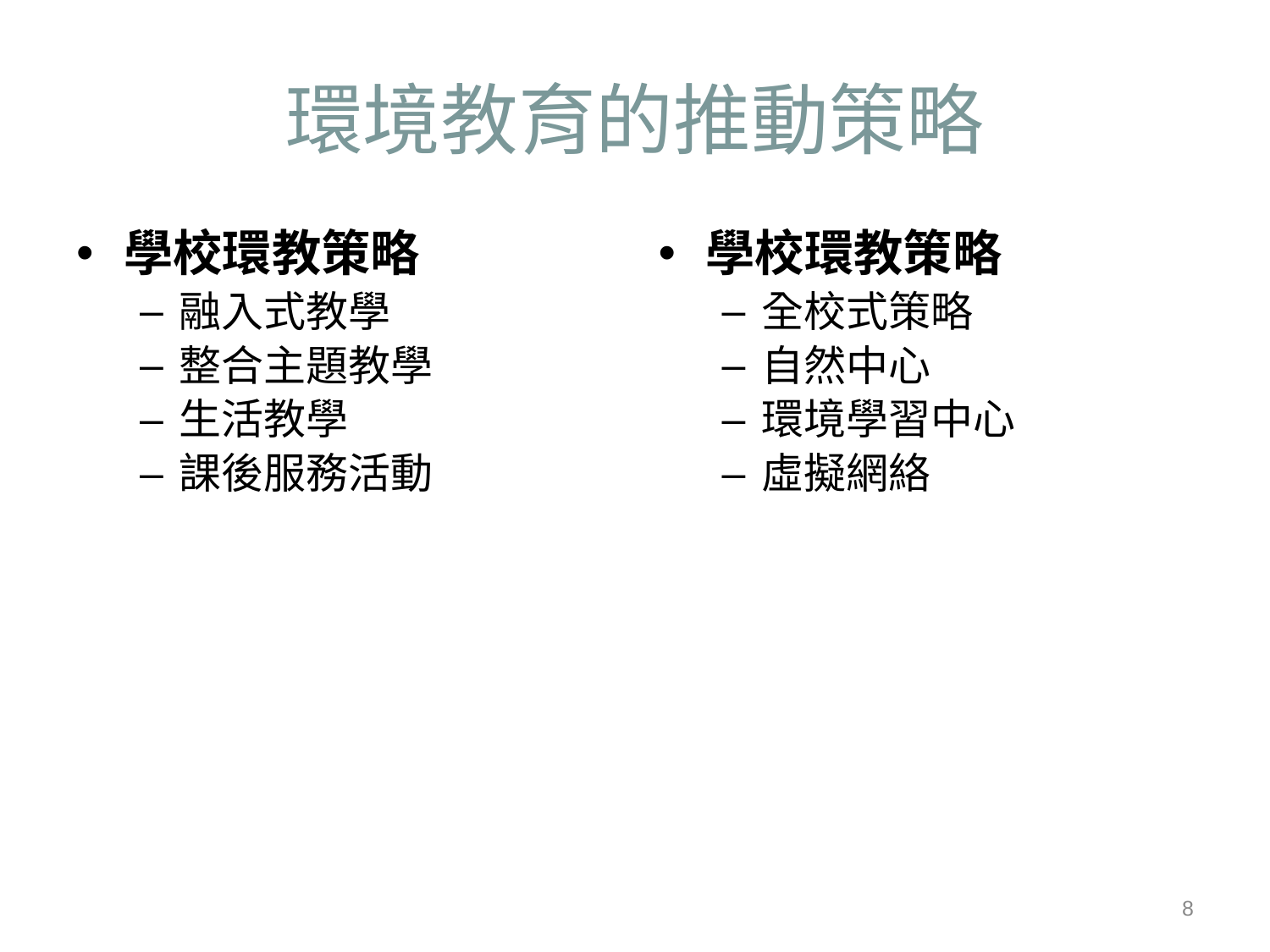

# 環境教育的推動策略
學校環教策略
融入式教學
整合主題教學
生活教學
課後服務活動

學校環教策略
全校式策略
自然中心
環境學習中心
虛擬網絡

2012/8/25
8